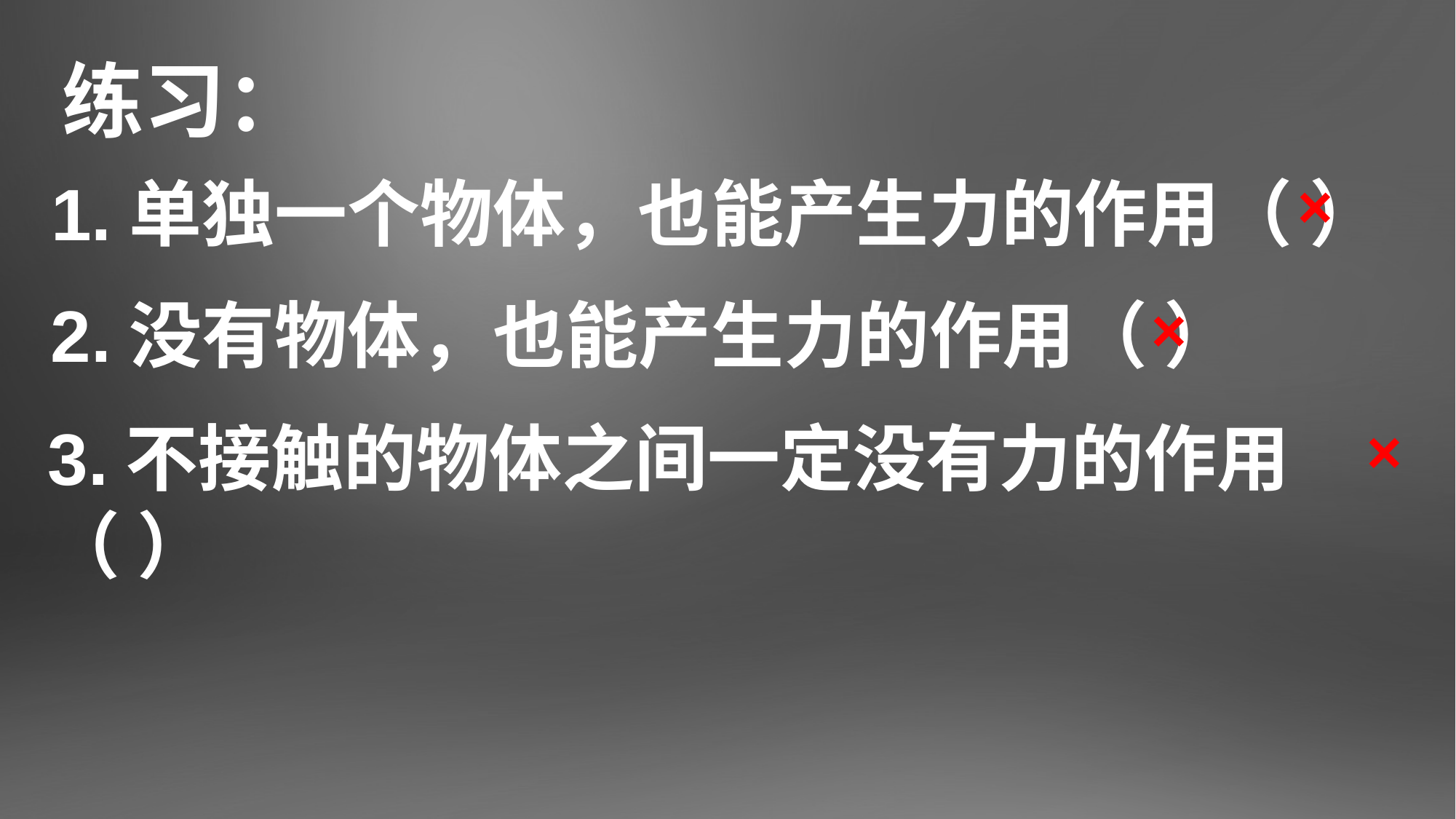

练习：
1.单独一个物体，也能产生力的作用（ ）
×
2.没有物体，也能产生力的作用（ ）
×
3.不接触的物体之间一定没有力的作用（ ）
×